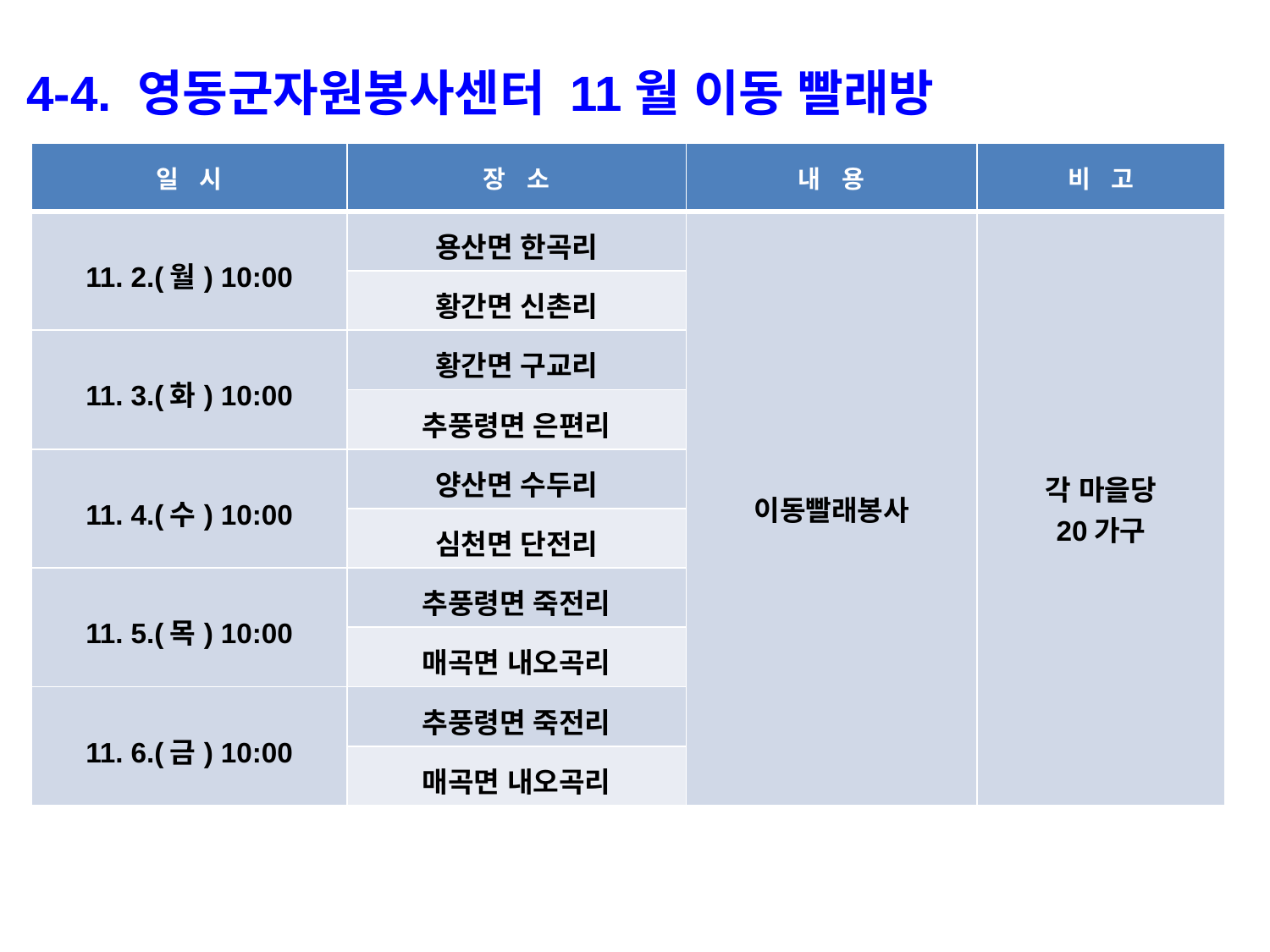

4-4. 영동군자원봉사센터 11월 이동 빨래방

| 일 시 | 장 소 | 내 용 | 비 고 |
| --- | --- | --- | --- |
| 11. 2.(월) 10:00 | 용산면 한곡리 | 이동빨래봉사 | 각 마을당 20가구 |
|  | 황간면 신촌리 |  |  |
| 11. 3.(화) 10:00 | 황간면 구교리 |  |  |
|  | 추풍령면 은편리 |  |  |
| 11. 4.(수) 10:00 | 양산면 수두리 |  |  |
|  | 심천면 단전리 |  |  |
| 11. 5.(목) 10:00 | 추풍령면 죽전리 |  |  |
|  | 매곡면 내오곡리 |  |  |
| 11. 6.(금) 10:00 | 추풍령면 죽전리 |  |  |
|  | 매곡면 내오곡리 |  |  |